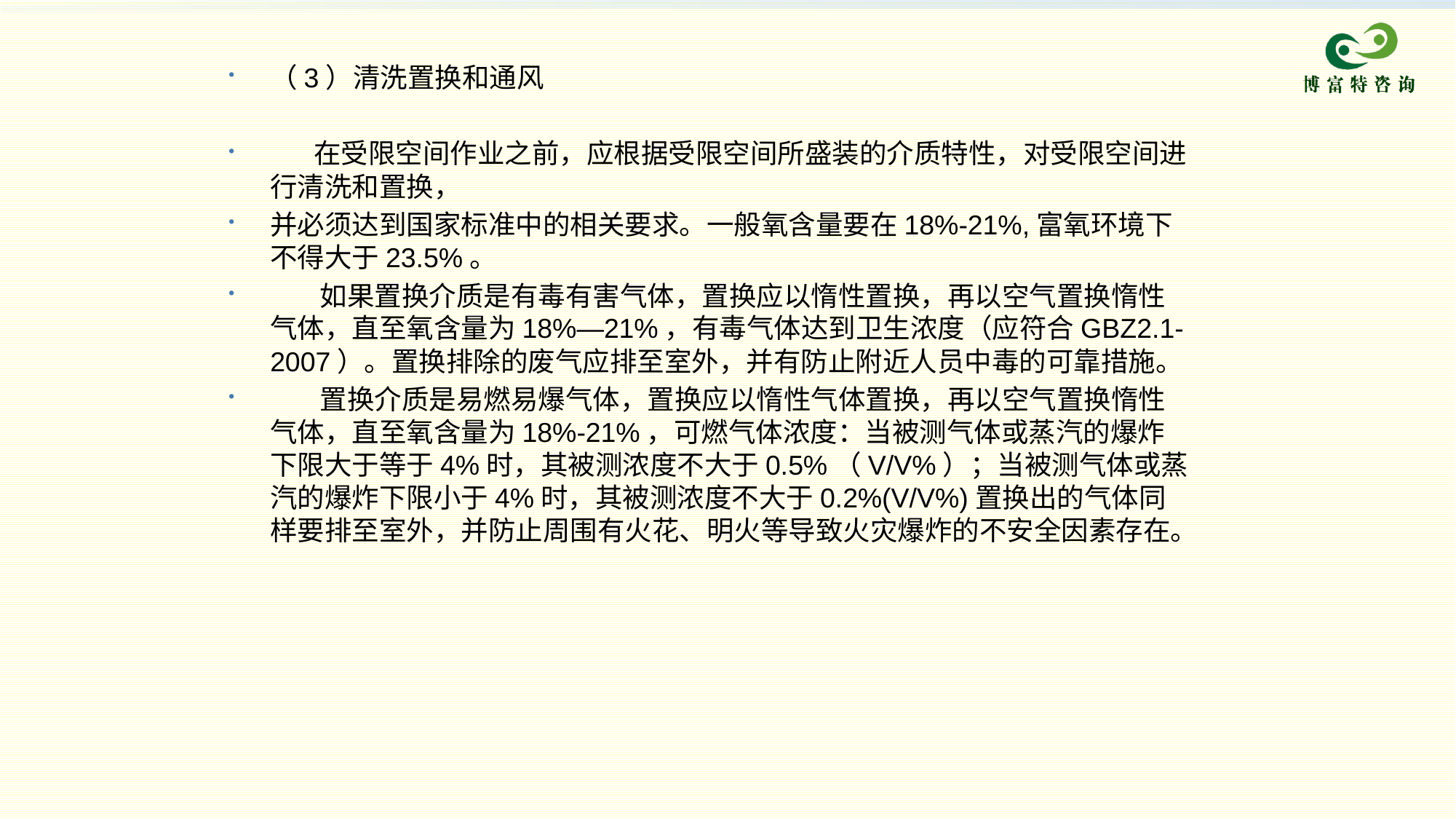

（3）清洗置换和通风

      在受限空间作业之前，应根据受限空间所盛装的介质特性，对受限空间进行清洗和置换，
并必须达到国家标准中的相关要求。一般氧含量要在18%-21%,富氧环境下不得大于23.5%。
       如果置换介质是有毒有害气体，置换应以惰性置换，再以空气置换惰性气体，直至氧含量为18%—21%，有毒气体达到卫生浓度（应符合GBZ2.1-2007）。置换排除的废气应排至室外，并有防止附近人员中毒的可靠措施。
       置换介质是易燃易爆气体，置换应以惰性气体置换，再以空气置换惰性气体，直至氧含量为18%-21%，可燃气体浓度：当被测气体或蒸汽的爆炸下限大于等于4%时，其被测浓度不大于0.5%（V/V%）；当被测气体或蒸汽的爆炸下限小于4%时，其被测浓度不大于0.2%(V/V%)置换出的气体同样要排至室外，并防止周围有火花、明火等导致火灾爆炸的不安全因素存在。